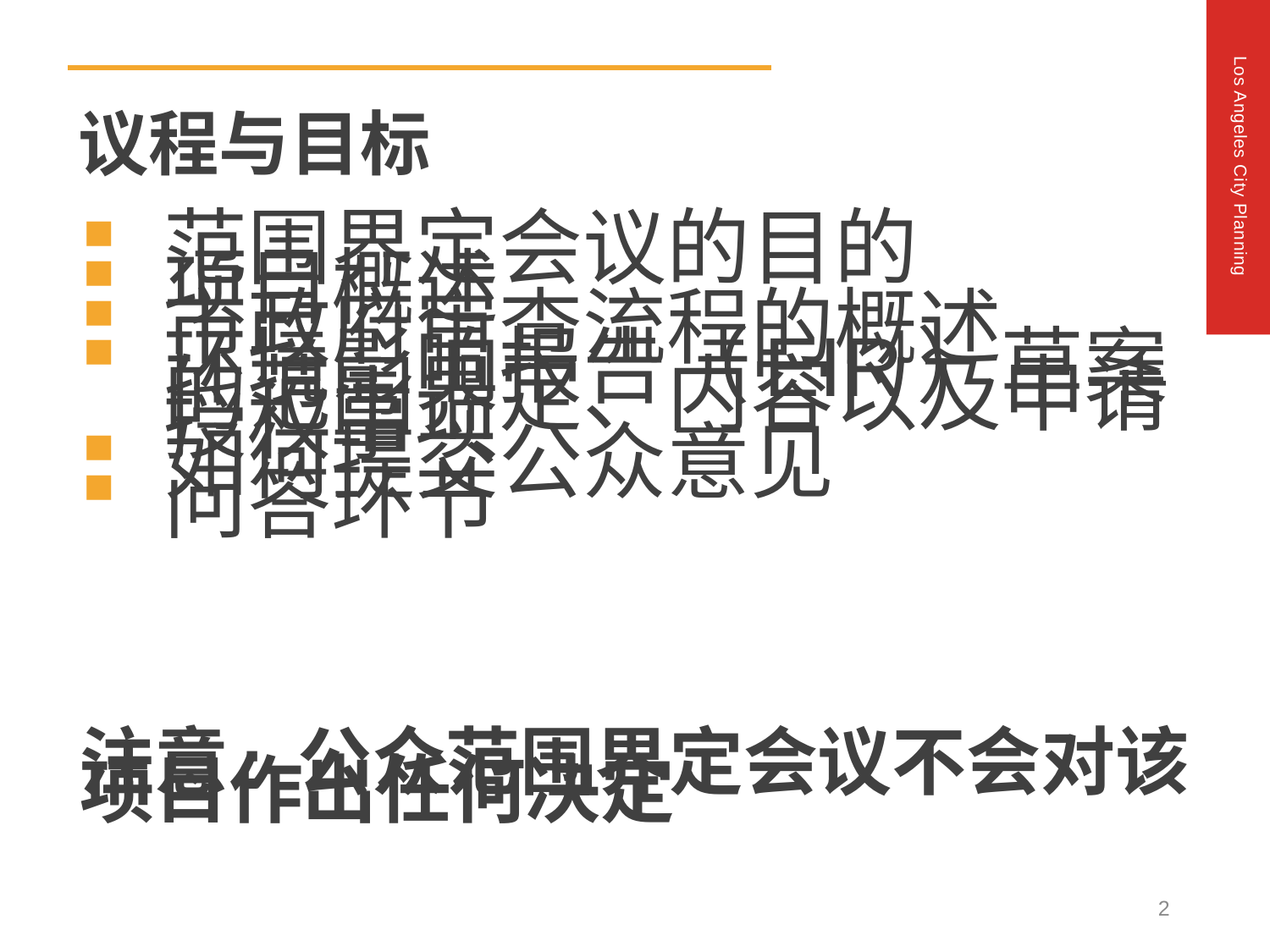

议程与目标
范围界定会议的目的
项目概述
市政府审查流程的概述
环境影响报告（EIR）草案的范围界定、内容以及申请授权事项
如何提交公众意见
问答环节

注意: 公众范围界定会议不会对该项目作出任何决定
2